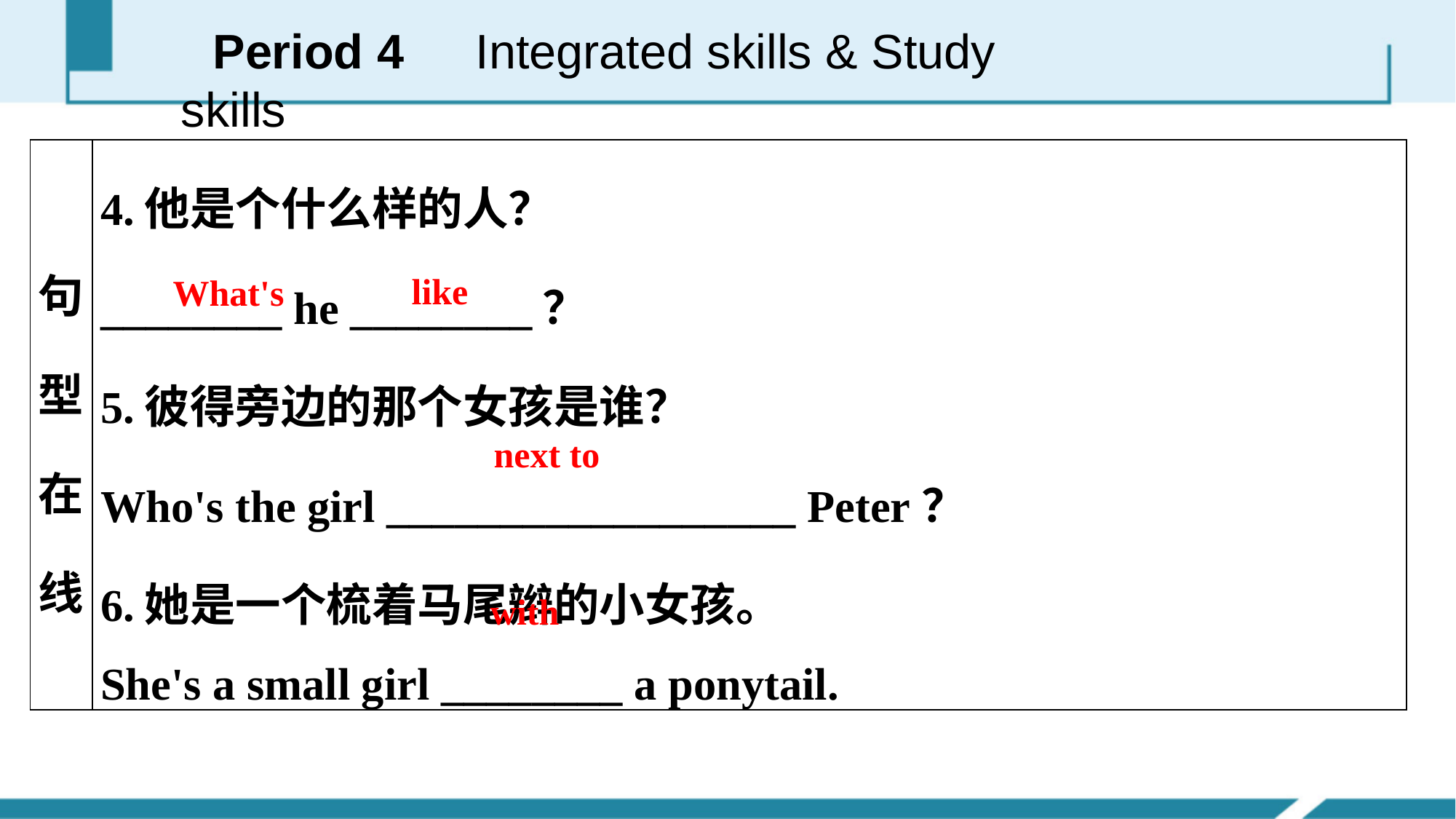

Period 4　Integrated skills & Study skills
| 句型在线 | 4.他是个什么样的人？ \_\_\_\_\_\_\_\_ he \_\_\_\_\_\_\_\_？ 5.彼得旁边的那个女孩是谁？ Who's the girl \_\_\_\_\_\_\_\_\_\_\_\_\_\_\_\_\_\_ Peter？ 6.她是一个梳着马尾辫的小女孩。 She's a small girl \_\_\_\_\_\_\_\_ a ponytail. |
| --- | --- |
like
What's
next to
with